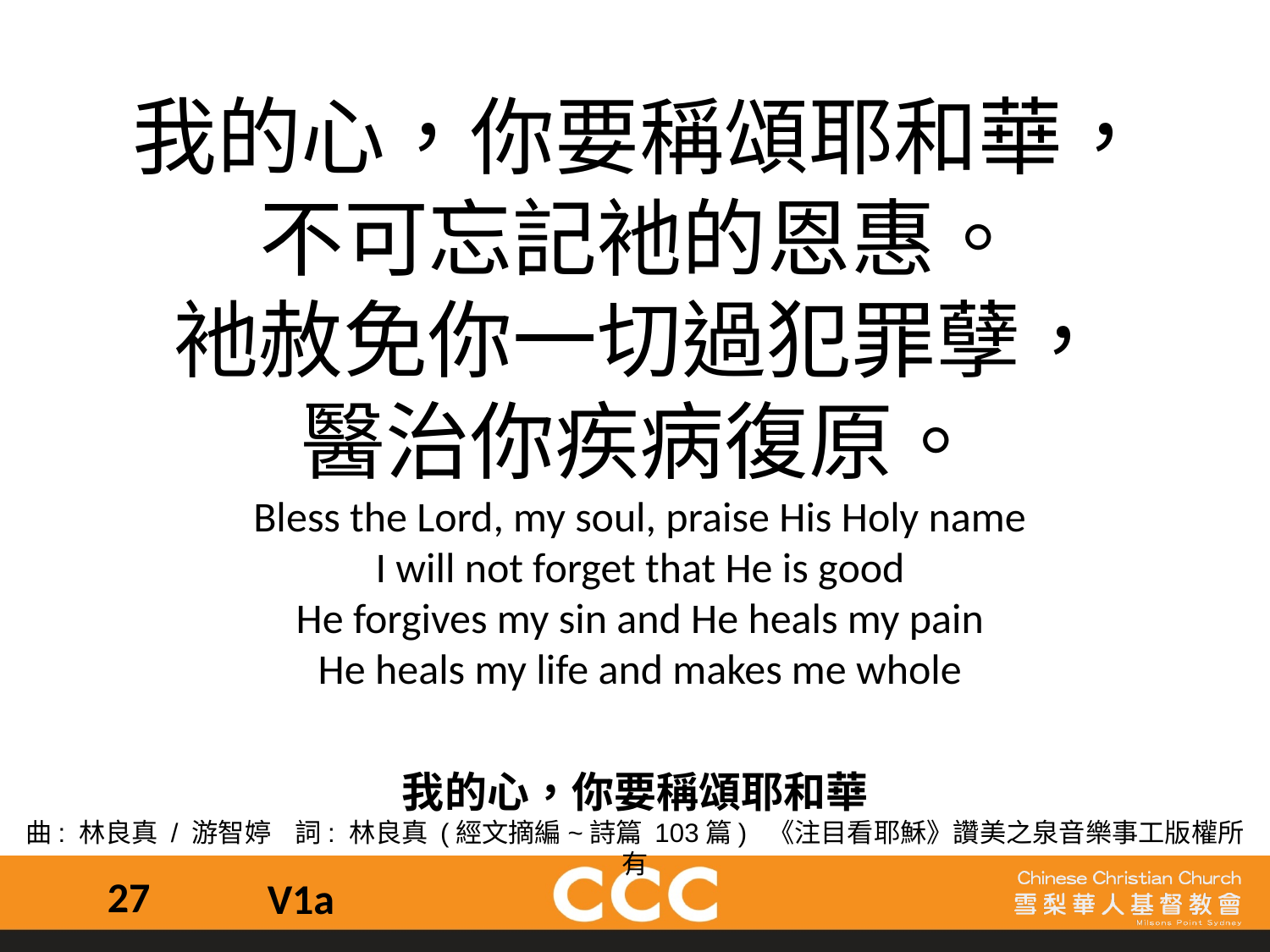

我的心，你要稱頌耶和華，
不可忘記衪的恩惠。
衪赦免你一切過犯罪孽，
醫治你疾病復原。
Bless the Lord, my soul, praise His Holy name
I will not forget that He is good
He forgives my sin and He heals my pain
He heals my life and makes me whole
我的心，你要稱頌耶和華
曲: 林良真 / 游智婷    詞: 林良真 (經文摘編~詩篇 103篇)  《注目看耶穌》讚美之泉音樂事工版權所有
27
V1a